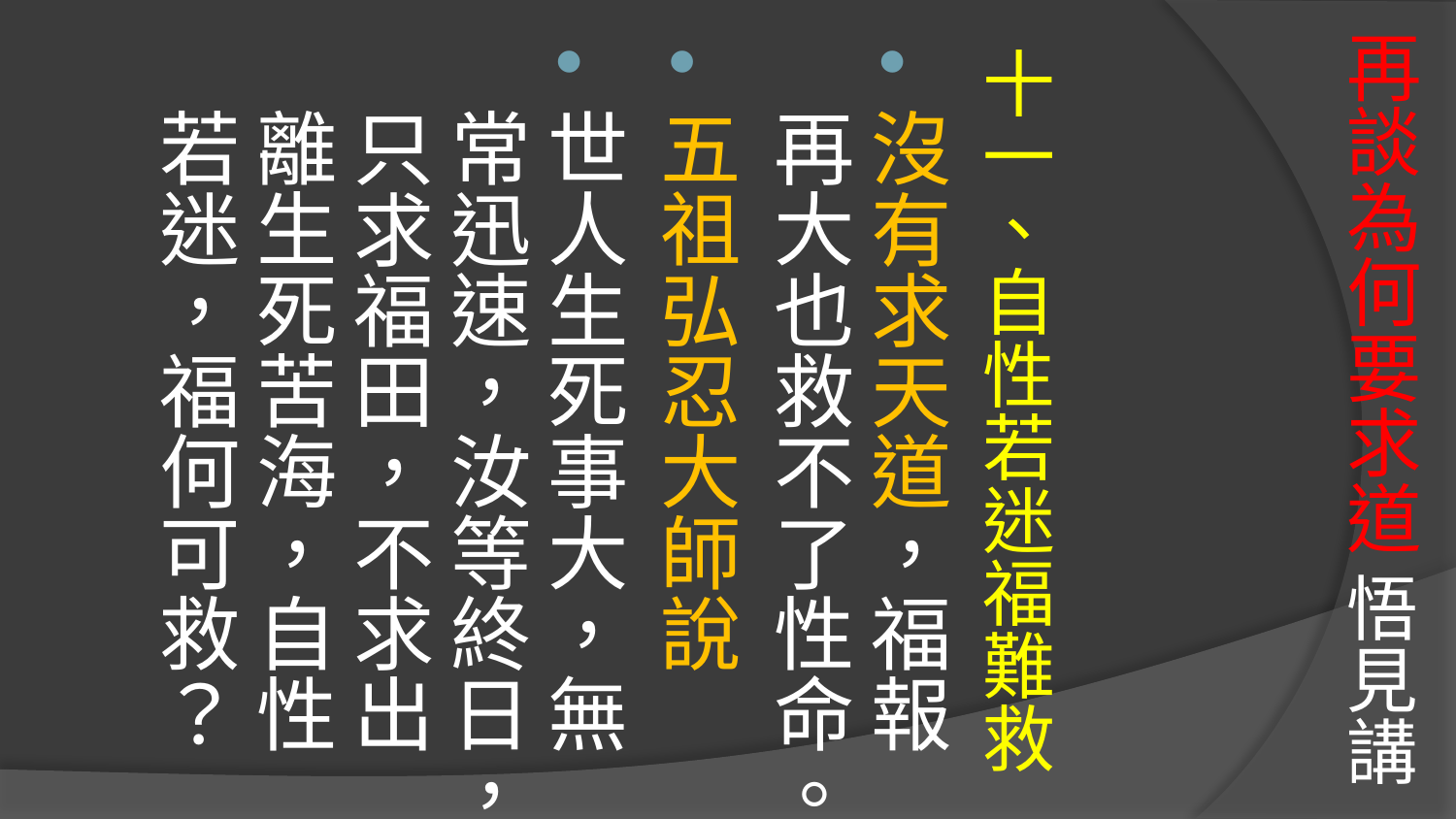

# 再談為何要求道 悟見講
十一、自性若迷福難救
沒有求天道，福報再大也救不了性命。
五祖弘忍大師說
世人生死事大，無常迅速，汝等終日，只求福田，不求出離生死苦海，自性若迷，福何可救？